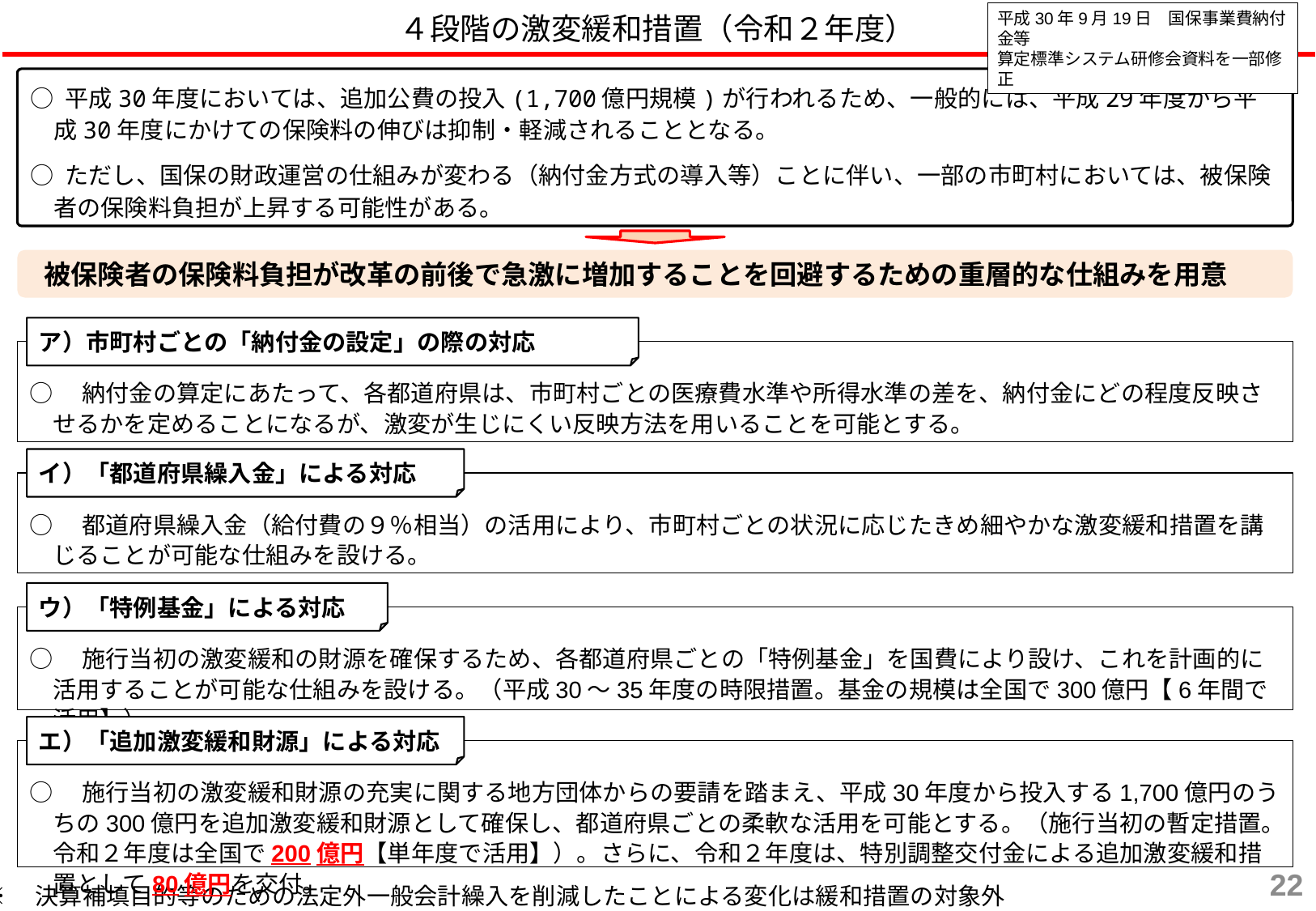

４段階の激変緩和措置（令和２年度）
平成30年9月19日　国保事業費納付金等
算定標準システム研修会資料を一部修正
○ 平成30年度においては、追加公費の投入(1,700億円規模)が行われるため、一般的には、平成29年度から平成30年度にかけての保険料の伸びは抑制・軽減されることとなる。
○ ただし、国保の財政運営の仕組みが変わる（納付金方式の導入等）ことに伴い、一部の市町村においては、被保険者の保険料負担が上昇する可能性がある。

被保険者の保険料負担が改革の前後で急激に増加することを回避するための重層的な仕組みを用意
ア）市町村ごとの「納付金の設定」の際の対応

○　納付金の算定にあたって、各都道府県は、市町村ごとの医療費水準や所得水準の差を、納付金にどの程度反映させるかを定めることになるが、激変が生じにくい反映方法を用いることを可能とする。
イ）「都道府県繰入金」による対応

○　都道府県繰入金（給付費の９％相当）の活用により、市町村ごとの状況に応じたきめ細やかな激変緩和措置を講じることが可能な仕組みを設ける。
ウ）「特例基金」による対応

○　施行当初の激変緩和の財源を確保するため、各都道府県ごとの「特例基金」を国費により設け、これを計画的に活用することが可能な仕組みを設ける。（平成30～35年度の時限措置。基金の規模は全国で300億円【6年間で活用】）
エ）「追加激変緩和財源」による対応

○　施行当初の激変緩和財源の充実に関する地方団体からの要請を踏まえ、平成30年度から投入する1,700億円のうちの300億円を追加激変緩和財源として確保し、都道府県ごとの柔軟な活用を可能とする。（施行当初の暫定措置。令和２年度は全国で200億円【単年度で活用】）。さらに、令和２年度は、特別調整交付金による追加激変緩和措置として80億円を交付。
22
※　決算補填目的等のための法定外一般会計繰入を削減したことによる変化は緩和措置の対象外